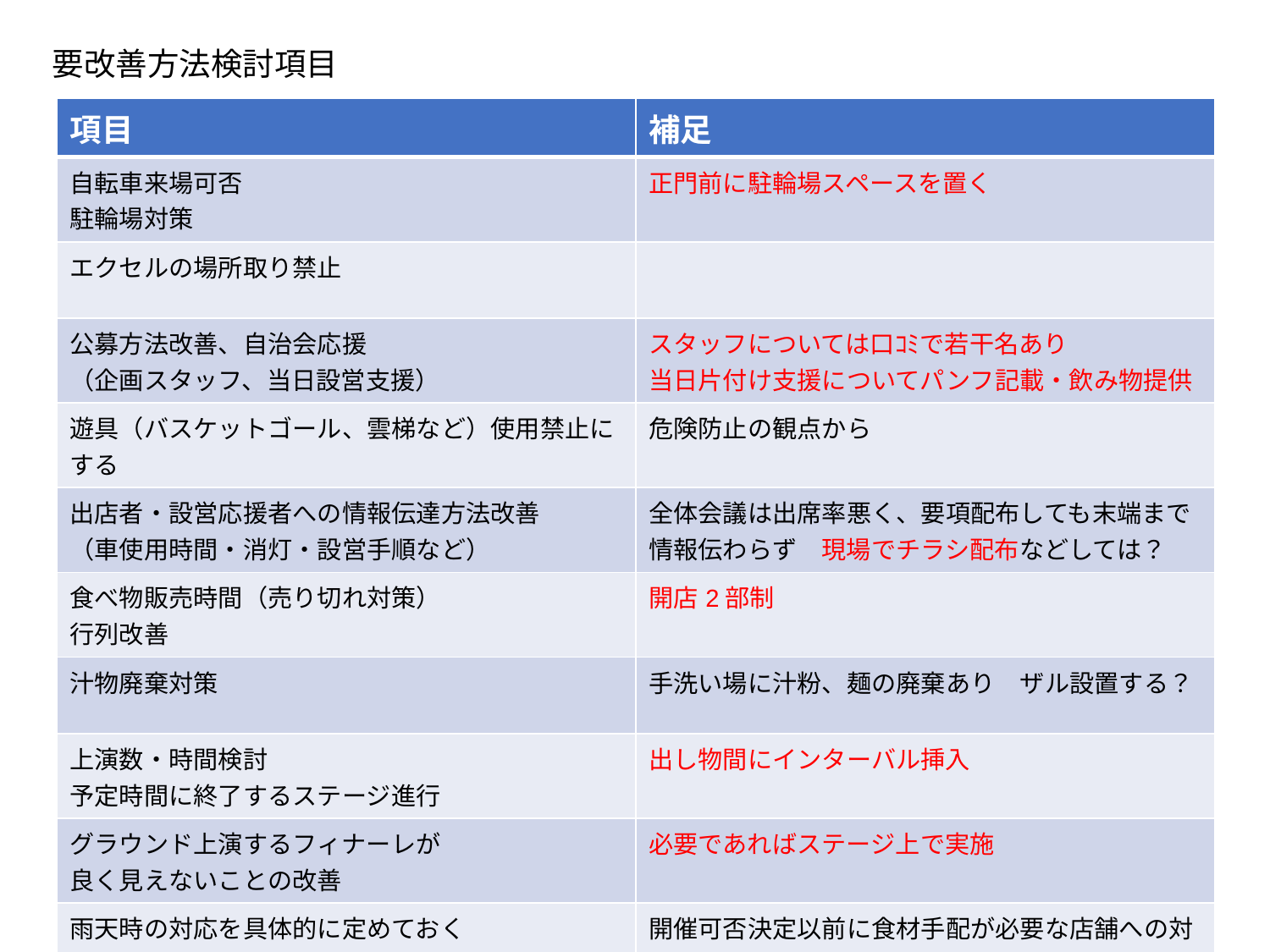

要改善方法検討項目
| 項目 | 補足 |
| --- | --- |
| 自転車来場可否 駐輪場対策 | 正門前に駐輪場スペースを置く |
| エクセルの場所取り禁止 |  |
| 公募方法改善、自治会応援 （企画スタッフ、当日設営支援） | スタッフについては口ｺﾐで若干名あり 当日片付け支援についてパンフ記載・飲み物提供 |
| 遊具（バスケットゴール、雲梯など）使用禁止にする | 危険防止の観点から |
| 出店者・設営応援者への情報伝達方法改善 （車使用時間・消灯・設営手順など） | 全体会議は出席率悪く、要項配布しても末端まで情報伝わらず　現場でチラシ配布などしては？ |
| 食べ物販売時間（売り切れ対策） 行列改善 | 開店2部制 |
| 汁物廃棄対策 | 手洗い場に汁粉、麺の廃棄あり　ザル設置する？ |
| 上演数・時間検討 予定時間に終了するステージ進行 | 出し物間にインターバル挿入 |
| グラウンド上演するフィナーレが 良く見えないことの改善 | 必要であればステージ上で実施 |
| 雨天時の対応を具体的に定めておく | 開催可否決定以前に食材手配が必要な店舗への対応　自己解決、条件・希望確認など |
|  |  |